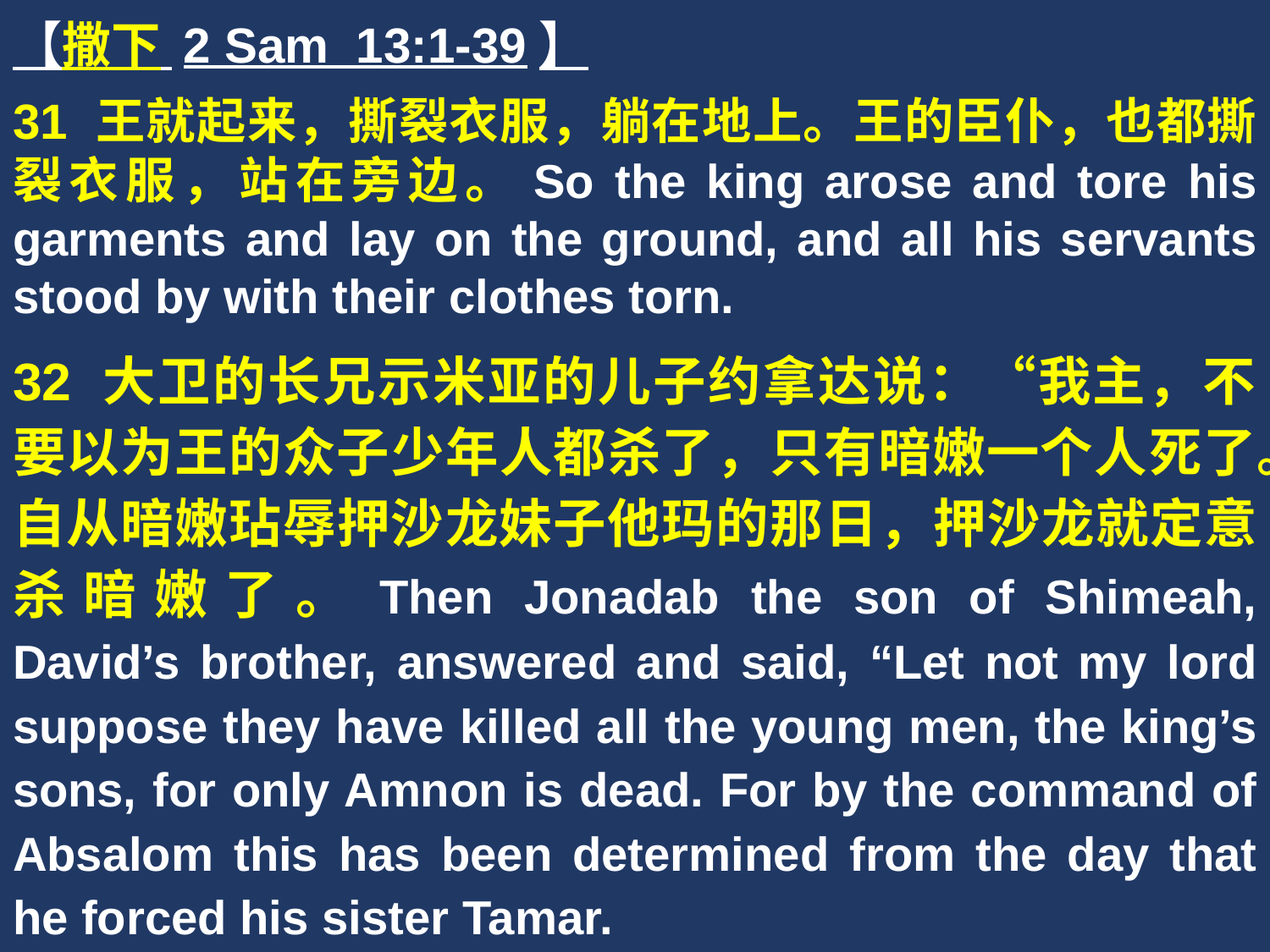

【撒下 2 Sam  13:1-39】
31 王就起来，撕裂衣服，躺在地上。王的臣仆，也都撕裂衣服，站在旁边。So the king arose and tore his garments and lay on the ground, and all his servants stood by with their clothes torn.
32 大卫的长兄示米亚的儿子约拿达说：“我主，不要以为王的众子少年人都杀了，只有暗嫩一个人死了。自从暗嫩玷辱押沙龙妹子他玛的那日，押沙龙就定意杀暗嫩了。Then Jonadab the son of Shimeah, David’s brother, answered and said, “Let not my lord suppose they have killed all the young men, the king’s sons, for only Amnon is dead. For by the command of Absalom this has been determined from the day that he forced his sister Tamar.